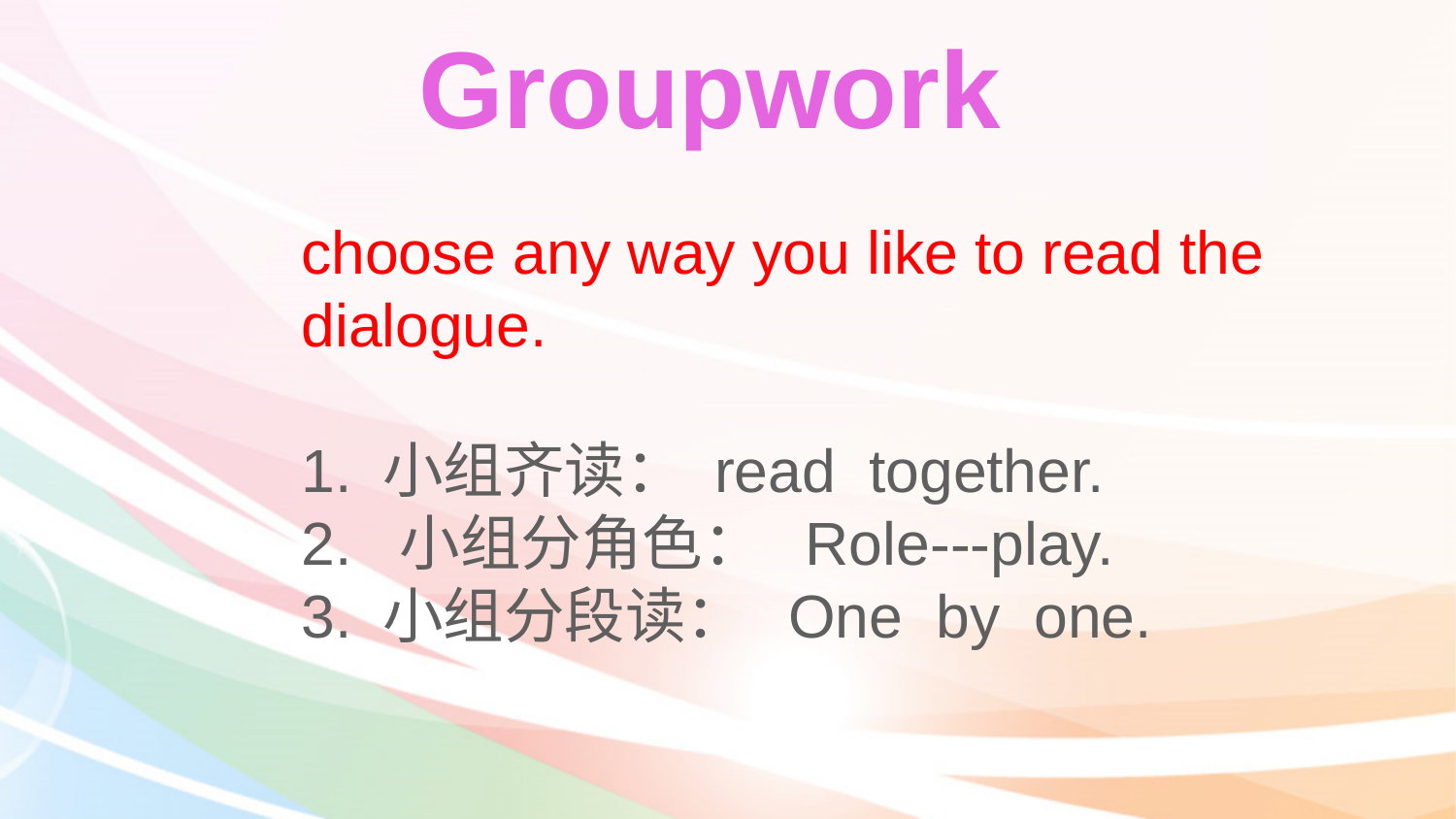

Groupwork
choose any way you like to read the dialogue.

1. 小组齐读： read  together.
2.  小组分角色：  Role---play.
3. 小组分段读：  One  by  one.